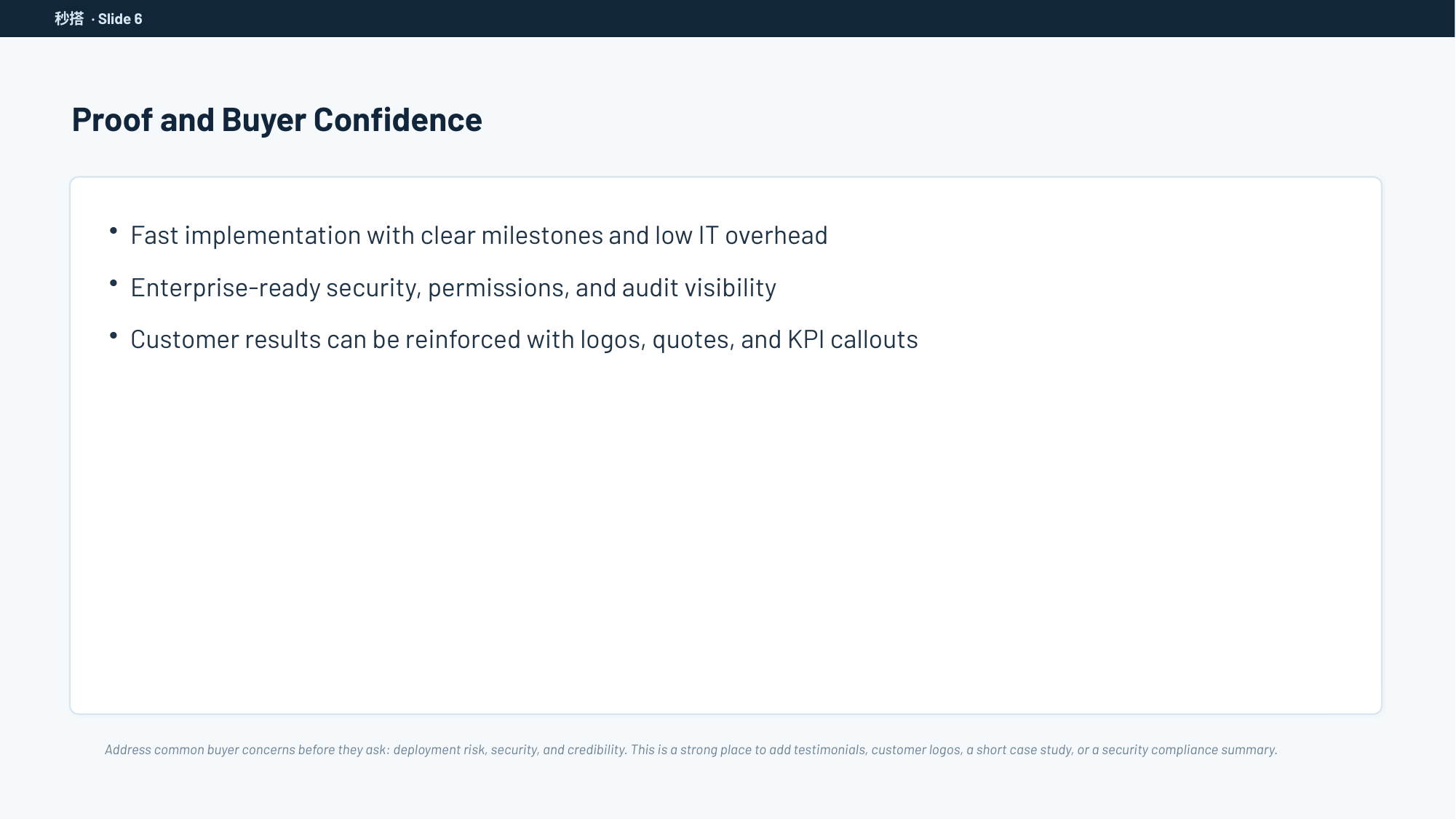

秒搭 · Slide 6
Proof and Buyer Confidence

Fast implementation with clear milestones and low IT overhead
Enterprise-ready security, permissions, and audit visibility
Customer results can be reinforced with logos, quotes, and KPI callouts
Address common buyer concerns before they ask: deployment risk, security, and credibility. This is a strong place to add testimonials, customer logos, a short case study, or a security compliance summary.